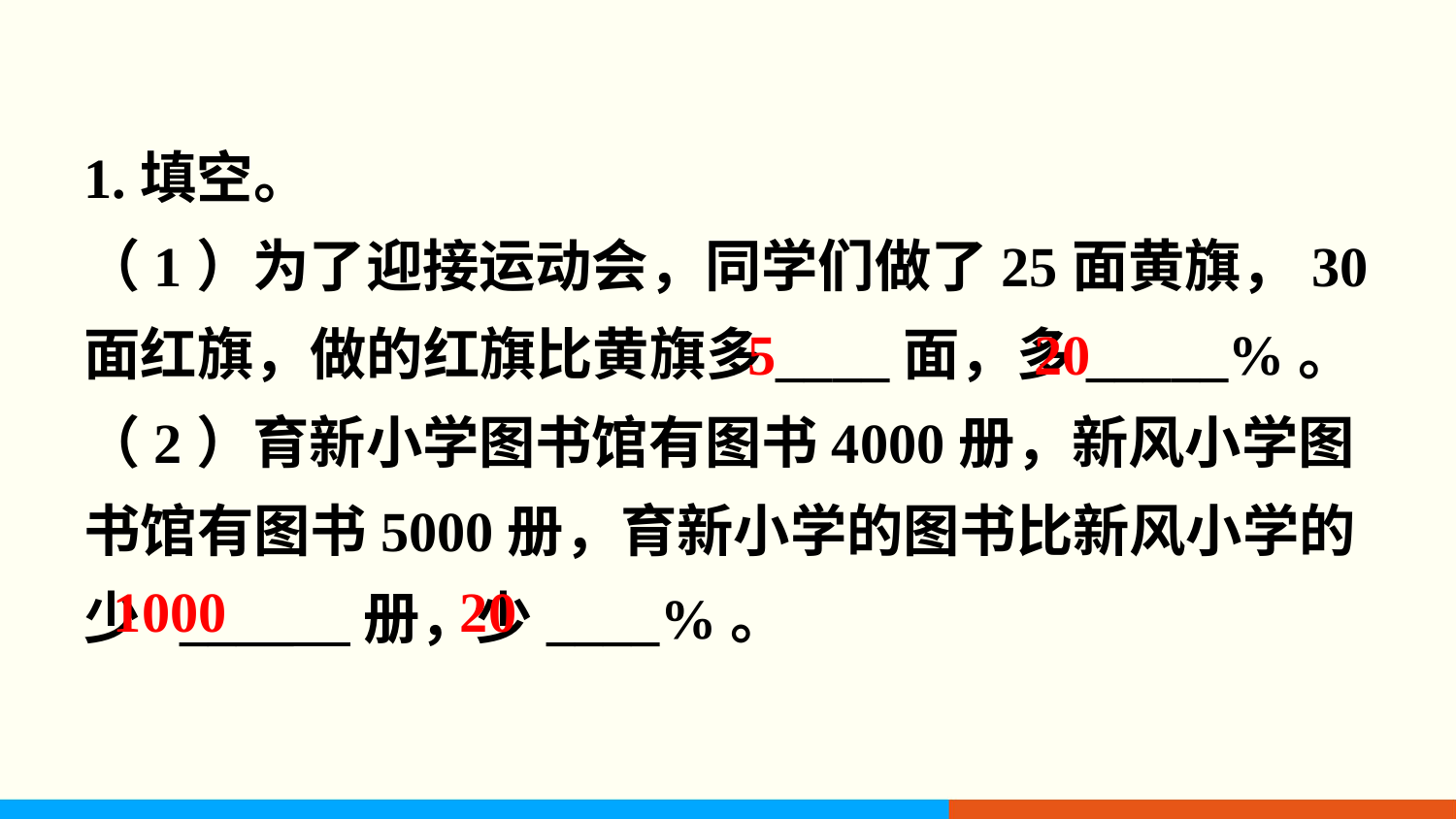

1.填空。
（1）为了迎接运动会，同学们做了25面黄旗，30面红旗，做的红旗比黄旗多____面，多_____%。
（2）育新小学图书馆有图书4000册，新风小学图书馆有图书5000册，育新小学的图书比新风小学的少  ____    册，少____%。
5
20
20
 1000